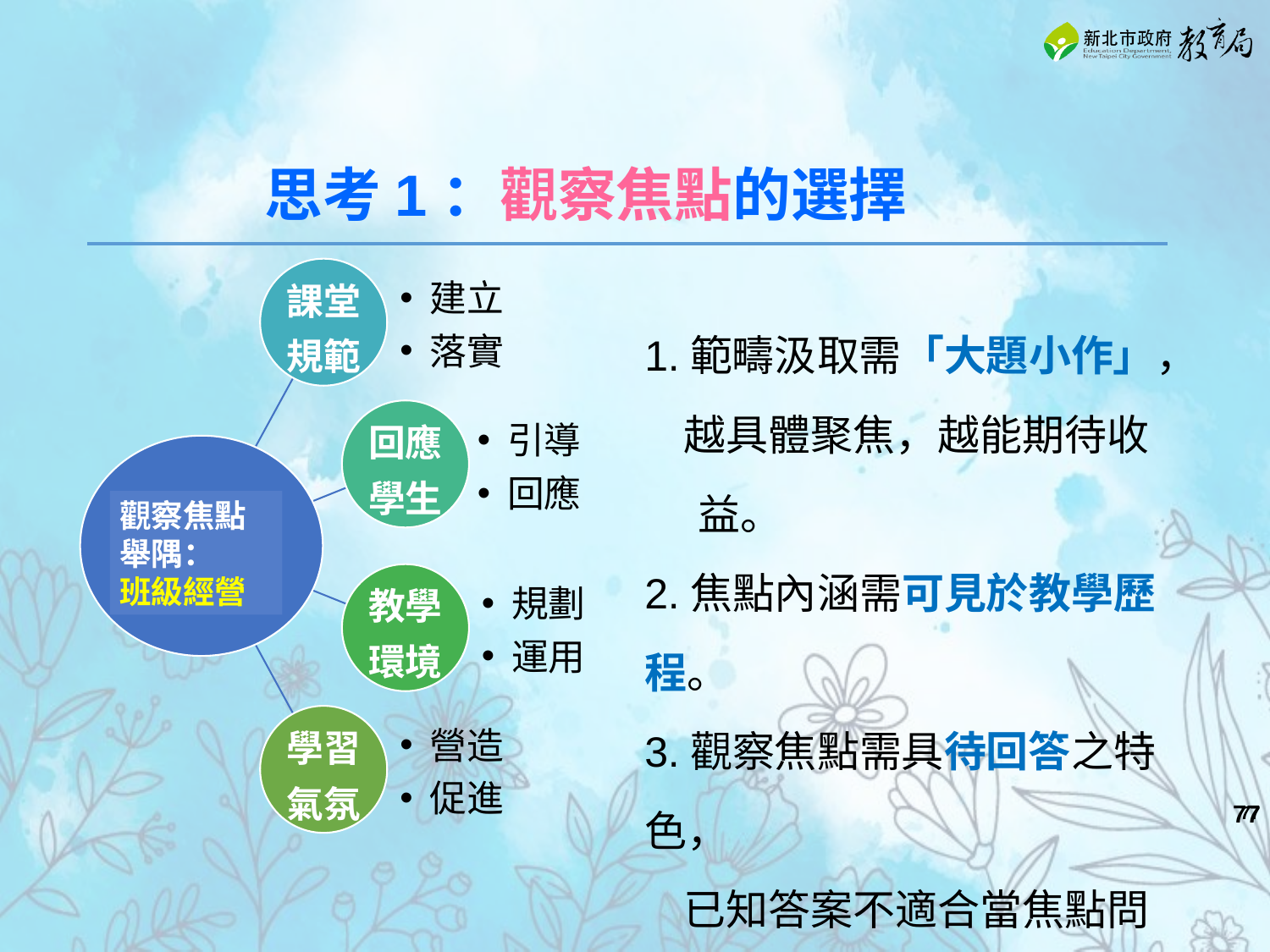

思考1：觀察焦點的選擇

建立
落實
課堂規範

回應學生

規劃
運用
教學環境

營造
促進
學習氣氛

1.範疇汲取需「大題小作」，
   越具體聚焦，越能期待收益。
2.焦點內涵需可見於教學歷程。
3.觀察焦點需具待回答之特色，
   已知答案不適合當焦點問題。
4.焦點過多易提高觀察資料蒐
   集難度，也易分散回饋深度。

引導
回應
觀察焦點舉隅：
班級經營
77
77